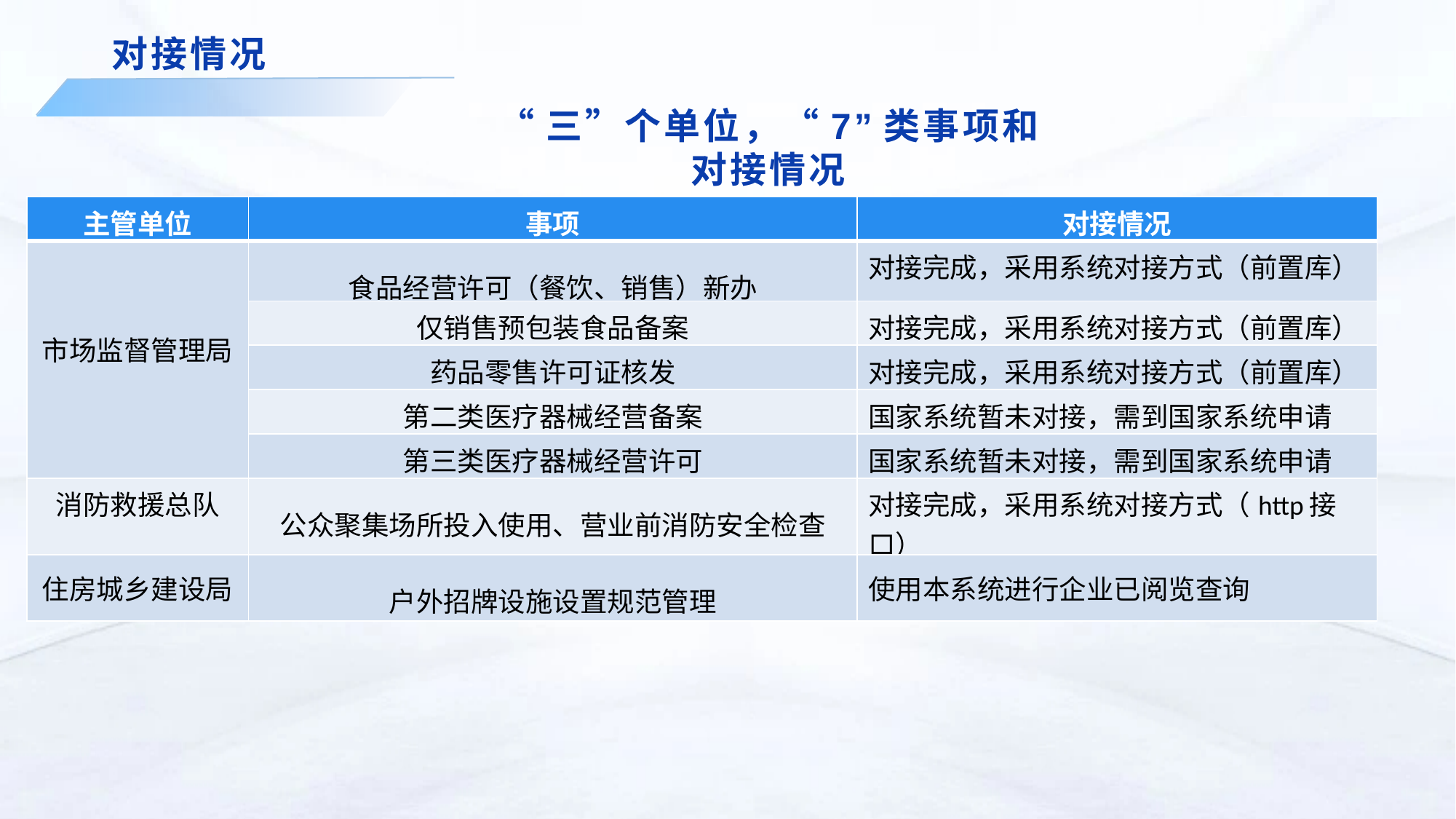

对接情况

“三”个单位，“7”类事项和
对接情况
| 主管单位 | 事项 | 对接情况 |
| --- | --- | --- |
| 市场监督管理局 | 食品经营许可（餐饮、销售）新办 | 对接完成，采用系统对接方式（前置库） |
|  | 仅销售预包装食品备案 | 对接完成，采用系统对接方式（前置库） |
|  | 药品零售许可证核发 | 对接完成，采用系统对接方式（前置库） |
|  | 第二类医疗器械经营备案 | 国家系统暂未对接，需到国家系统申请 |
|  | 第三类医疗器械经营许可 | 国家系统暂未对接，需到国家系统申请 |
| 消防救援总队 | 公众聚集场所投入使用、营业前消防安全检查 | 对接完成，采用系统对接方式（http接口） |
| 住房城乡建设局 | 户外招牌设施设置规范管理 | 使用本系统进行企业已阅览查询 |